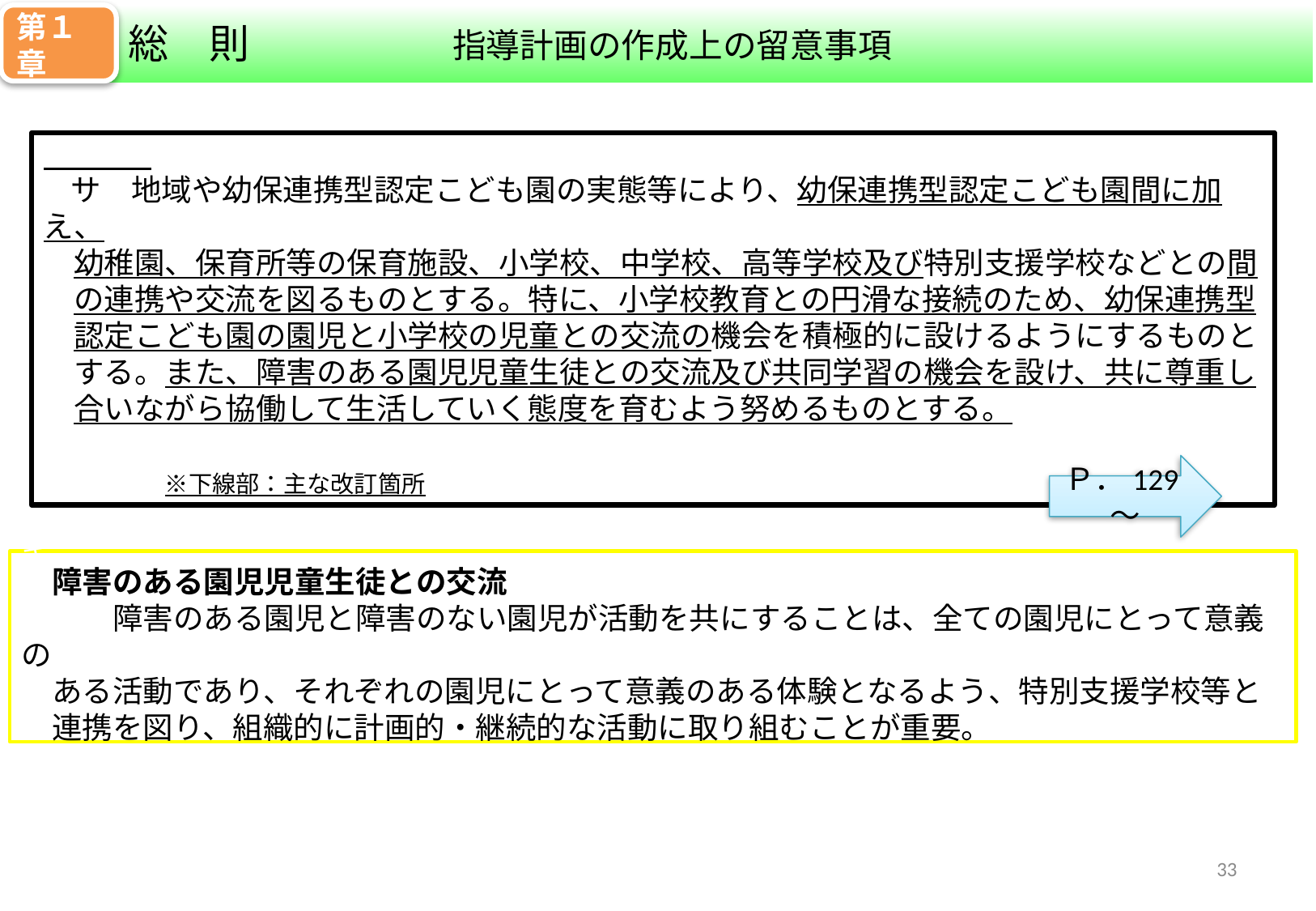

第１章
指導計画の作成上の留意事項
総　則

　サ　地域や幼保連携型認定こども園の実態等により、幼保連携型認定こども園間に加え、
　幼稚園、保育所等の保育施設、小学校、中学校、高等学校及び特別支援学校などとの間
　の連携や交流を図るものとする。特に、小学校教育との円滑な接続のため、幼保連携型
　認定こども園の園児と小学校の児童との交流の機会を積極的に設けるようにするものと
　する。また、障害のある園児児童生徒との交流及び共同学習の機会を設け、共に尊重し
　合いながら協働して生活していく態度を育むよう努めるものとする。
　　　　　　　　　　　　　　　　　　　　　　　　　　　　　　　　　　　　　　　　　　　　※下線部：主な改訂箇所
Ｐ．129～
キ
　障害のある園児児童生徒との交流
　　　障害のある園児と障害のない園児が活動を共にすることは、全ての園児にとって意義の
　ある活動であり、それぞれの園児にとって意義のある体験となるよう、特別支援学校等と
　連携を図り、組織的に計画的・継続的な活動に取り組むことが重要。

33